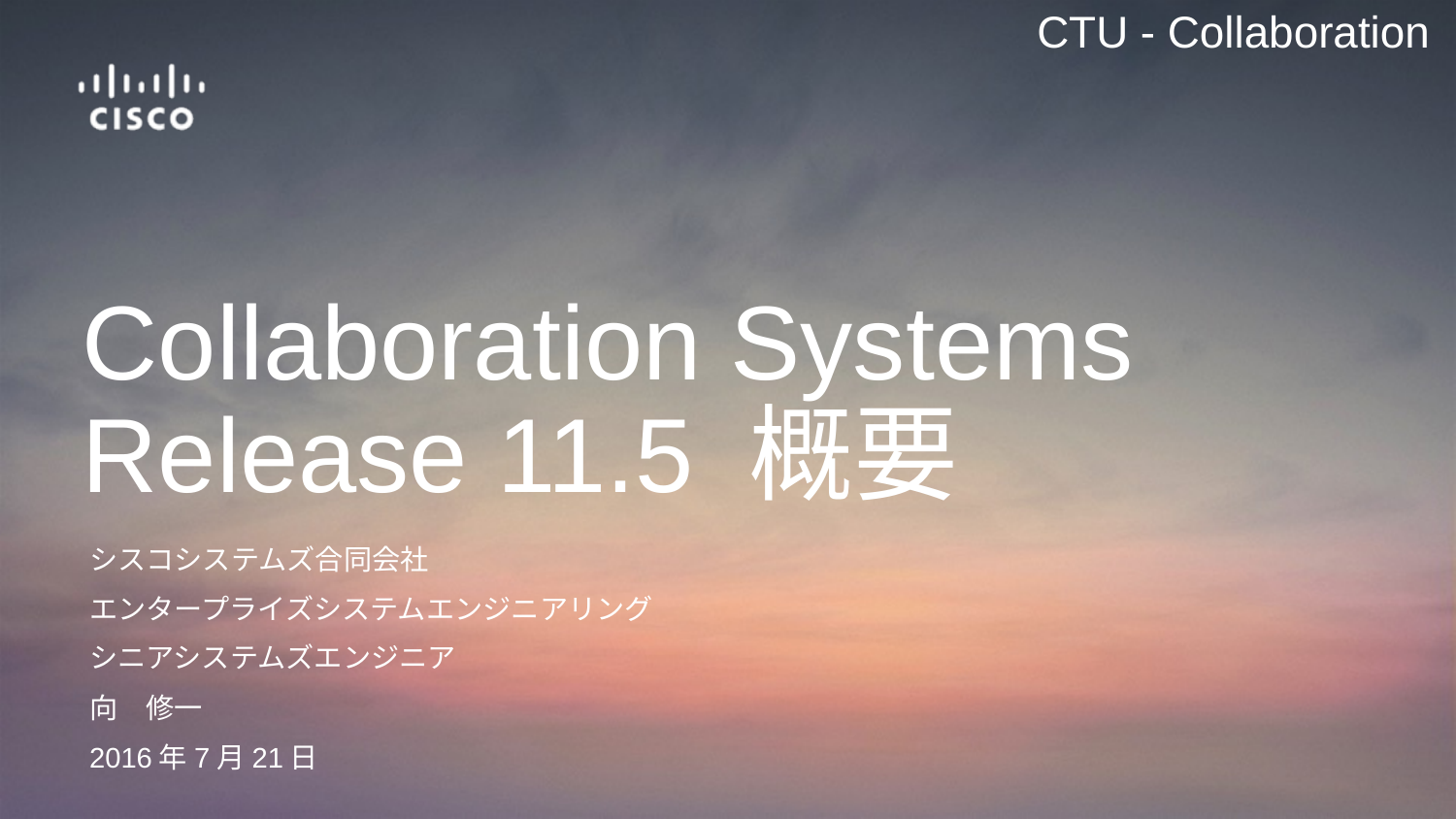

CTU - Collaboration
# Collaboration Systems Release 11.5 概要
シスコシステムズ合同会社
エンタープライズシステムエンジニアリング
シニアシステムズエンジニア
向　修一
2016年7月21日